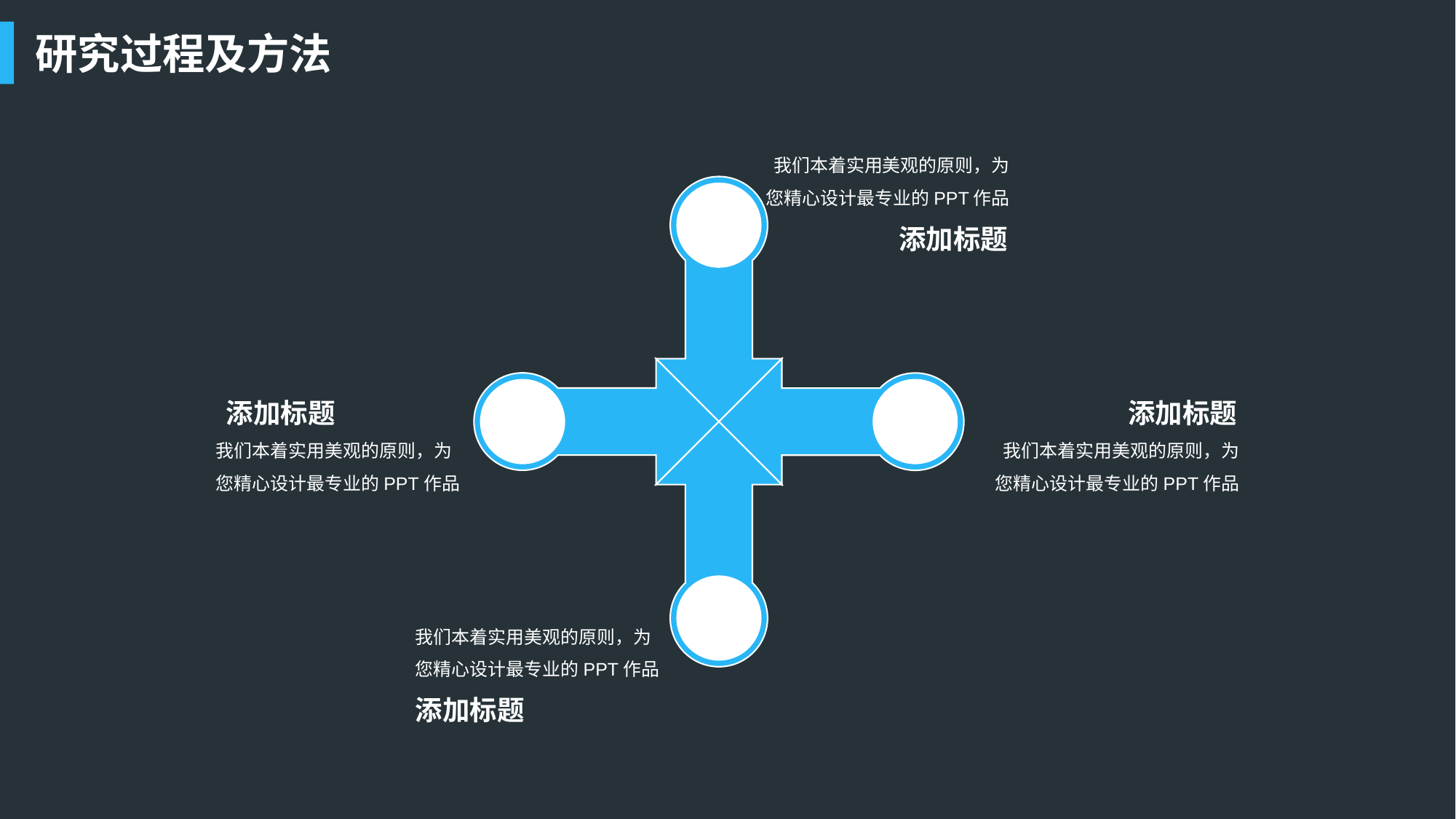

研究过程及方法
我们本着实用美观的原则，为您精心设计最专业的PPT作品
04
添加标题

添加标题
添加标题
01
03
我们本着实用美观的原则，为您精心设计最专业的PPT作品
我们本着实用美观的原则，为您精心设计最专业的PPT作品

02
我们本着实用美观的原则，为您精心设计最专业的PPT作品
添加标题